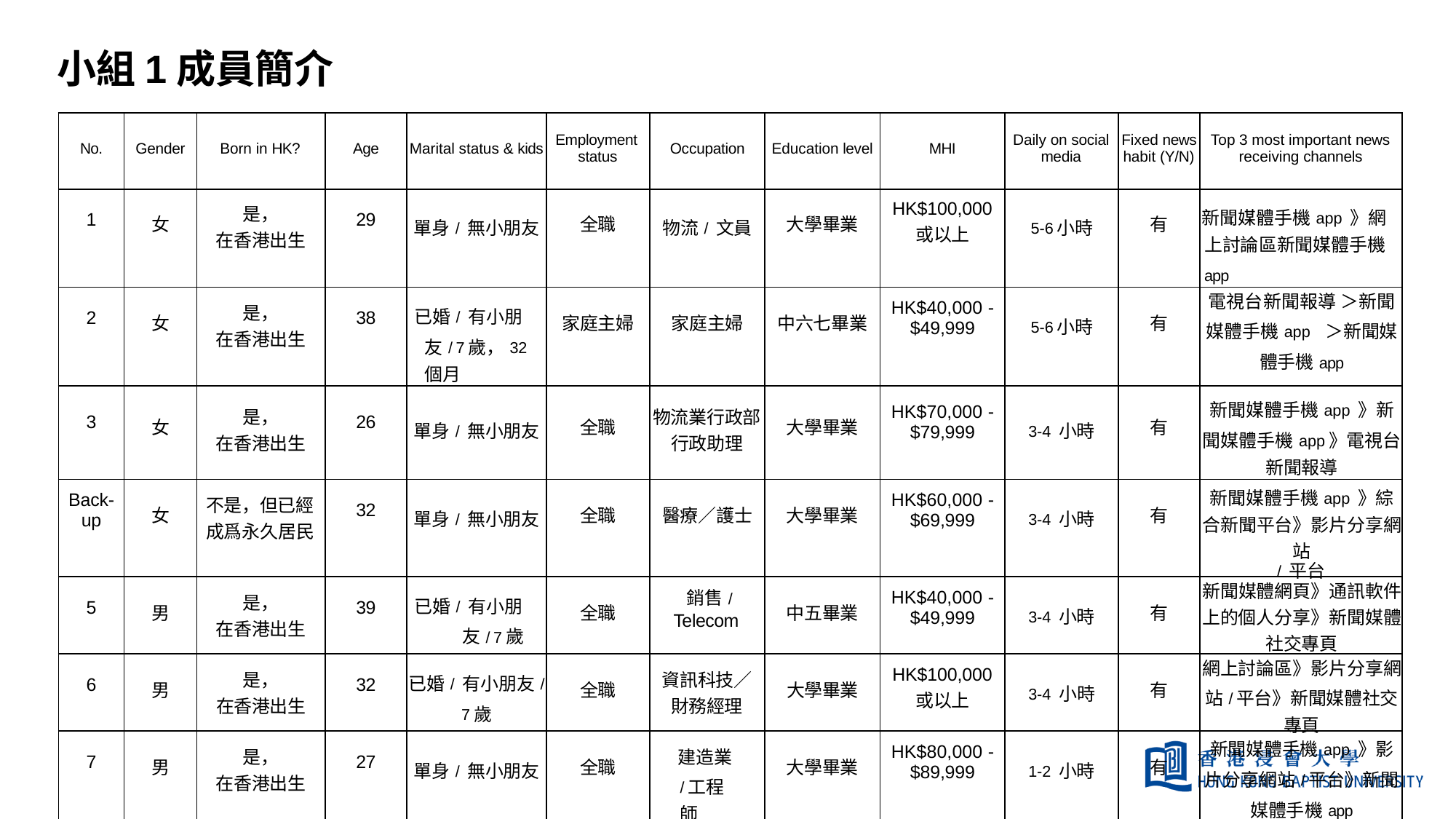

# 小組1成員簡介
| No. | Gender | Born in HK? | Age | Marital status & kids | Employment status | Occupation | Education level | MHI | Daily on social media | Fixed news habit (Y/N) | Top 3 most important news receiving channels |
| --- | --- | --- | --- | --- | --- | --- | --- | --- | --- | --- | --- |
| 1 | 女 | 是， 在香港出生 | 29 | 單身/ 無小朋友 | 全職 | 物流/ 文員 | 大學畢業 | HK$100,000 或以上 | 5-6小時 | 有 | 新聞媒體手機app 》網上討論區新聞媒體手機app |
| 2 | 女 | 是， 在香港出生 | 38 | 已婚/ 有小朋友/ 7歲，32個月 | 家庭主婦 | 家庭主婦 | 中六七畢業 | HK$40,000 - $49,999 | 5-6小時 | 有 | 電視台新聞報導 ＞新聞媒體手機app ＞新聞媒體手機app |
| 3 | 女 | 是， 在香港出生 | 26 | 單身/ 無小朋友 | 全職 | 物流業行政部行政助理 | 大學畢業 | HK$70,000 - $79,999 | 3-4 小時 | 有 | 新聞媒體手機app 》新聞媒體手機app》電視台新聞報導 |
| Back- up | 女 | 不是，但已經 成爲永久居民 | 32 | 單身/ 無小朋友 | 全職 | 醫療／護士 | 大學畢業 | HK$60,000 - $69,999 | 3-4 小時 | 有 | 新聞媒體手機app 》綜合新聞平台》影片分享網站 / 平台 |
| 5 | 男 | 是， 在香港出生 | 39 | 已婚/ 有小朋友/ 7歲 | 全職 | 銷售/ Telecom | 中五畢業 | HK$40,000 - $49,999 | 3-4 小時 | 有 | 新聞媒體網頁》通訊軟件上的個人分享》新聞媒體社交專頁 |
| 6 | 男 | 是， 在香港出生 | 32 | 已婚/ 有小朋友/ 7歲 | 全職 | 資訊科技／ 財務經理 | 大學畢業 | HK$100,000 或以上 | 3-4 小時 | 有 | 網上討論區》影片分享網站/平台》新聞媒體社交專頁 |
| 7 | 男 | 是， 在香港出生 | 27 | 單身/ 無小朋友 | 全職 | 建造業/工程師 | 大學畢業 | HK$80,000 - $89,999 | 1-2 小時 | 有 | 新聞媒體手機app 》影片分享網站/平台》新聞媒體手機app |
| Back- up | 男 | 是， 在香港出生 | 32 | 已婚/ 有小朋友/ 6歲 | 全職 | 旅遊及酒店業 /廚師 | 專科/副學士/高級文憑 | HK$50,000 - $59,999 | 5-6小時 | 有 | 新聞媒體手機app》電視台新聞報導》新聞媒體社交專頁 |